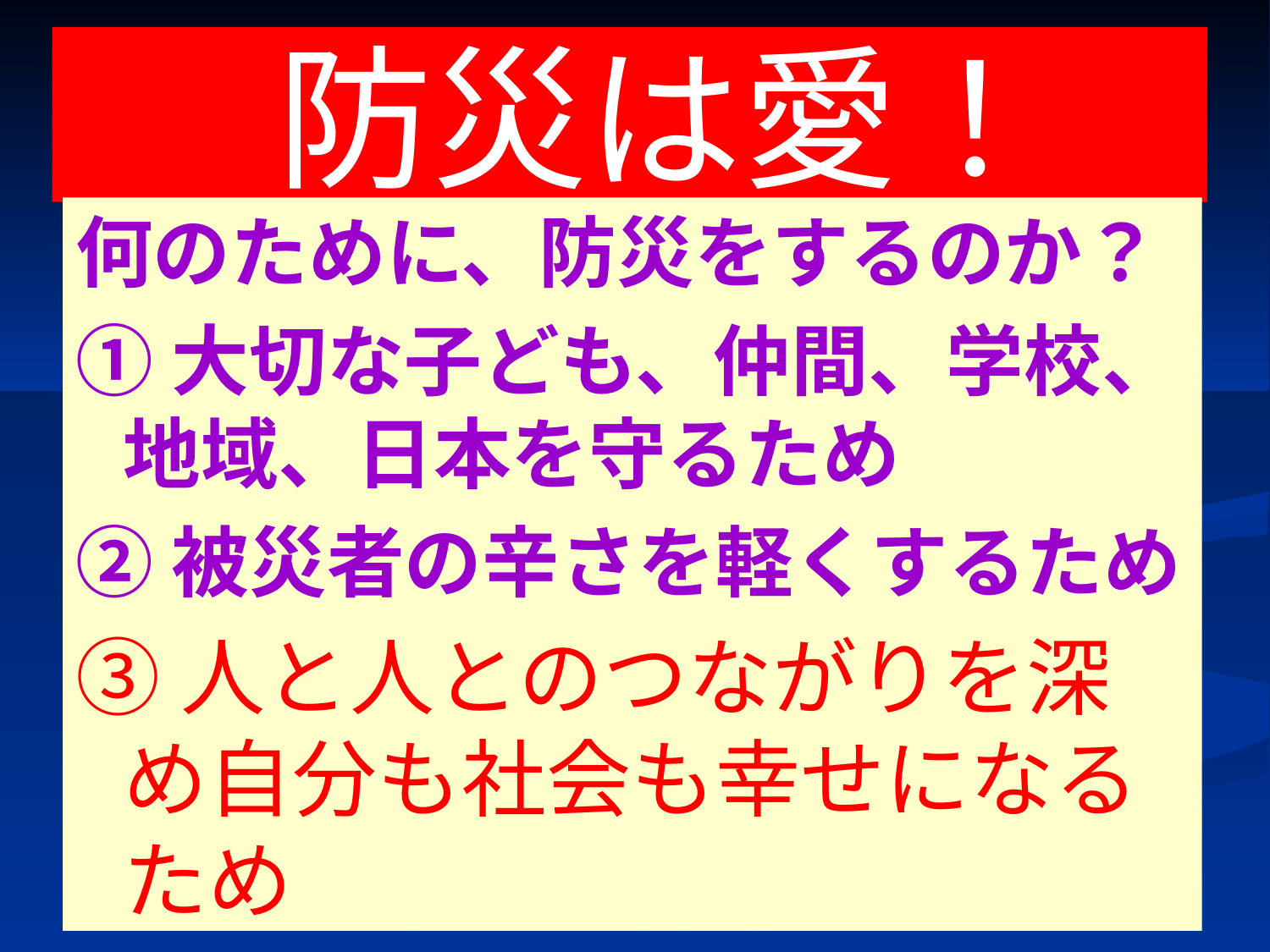

# 防災は愛！
何のために、防災をするのか？
①大切な子ども、仲間、学校、地域、日本を守るため
②被災者の辛さを軽くするため
③人と人とのつながりを深め自分も社会も幸せになるため